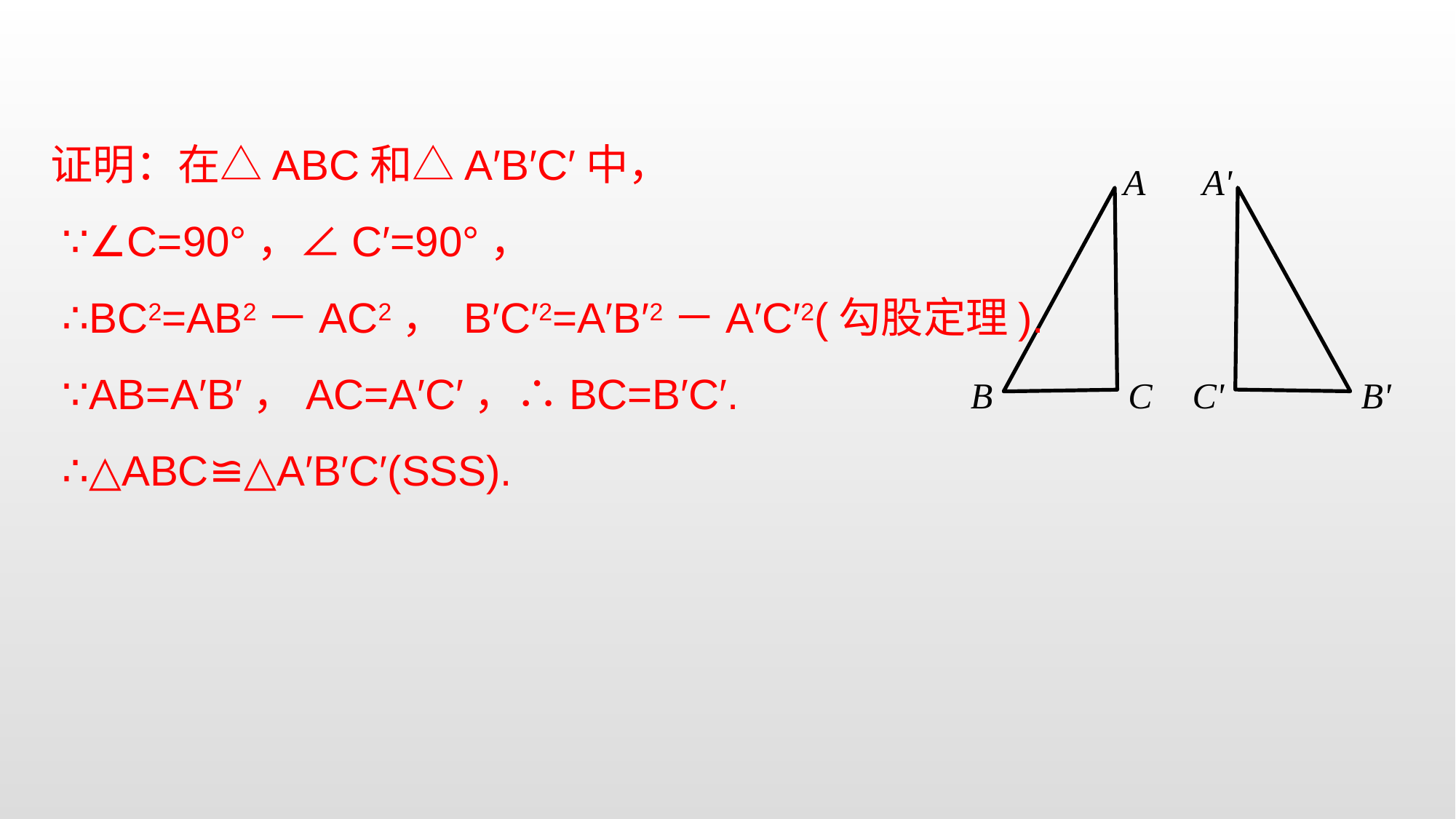

证明：在△ABC和△A′B′C′中，
 ∵∠C=90°，∠C′=90°，
 ∴BC2=AB2－AC2， B′C′2=A′B′2－A′C′2(勾股定理).
 ∵AB=A′B′，AC=A′C′，∴BC=B′C′.
 ∴△ABC≌△A′B′C′(SSS).
A

B
C
A'

C'
B'